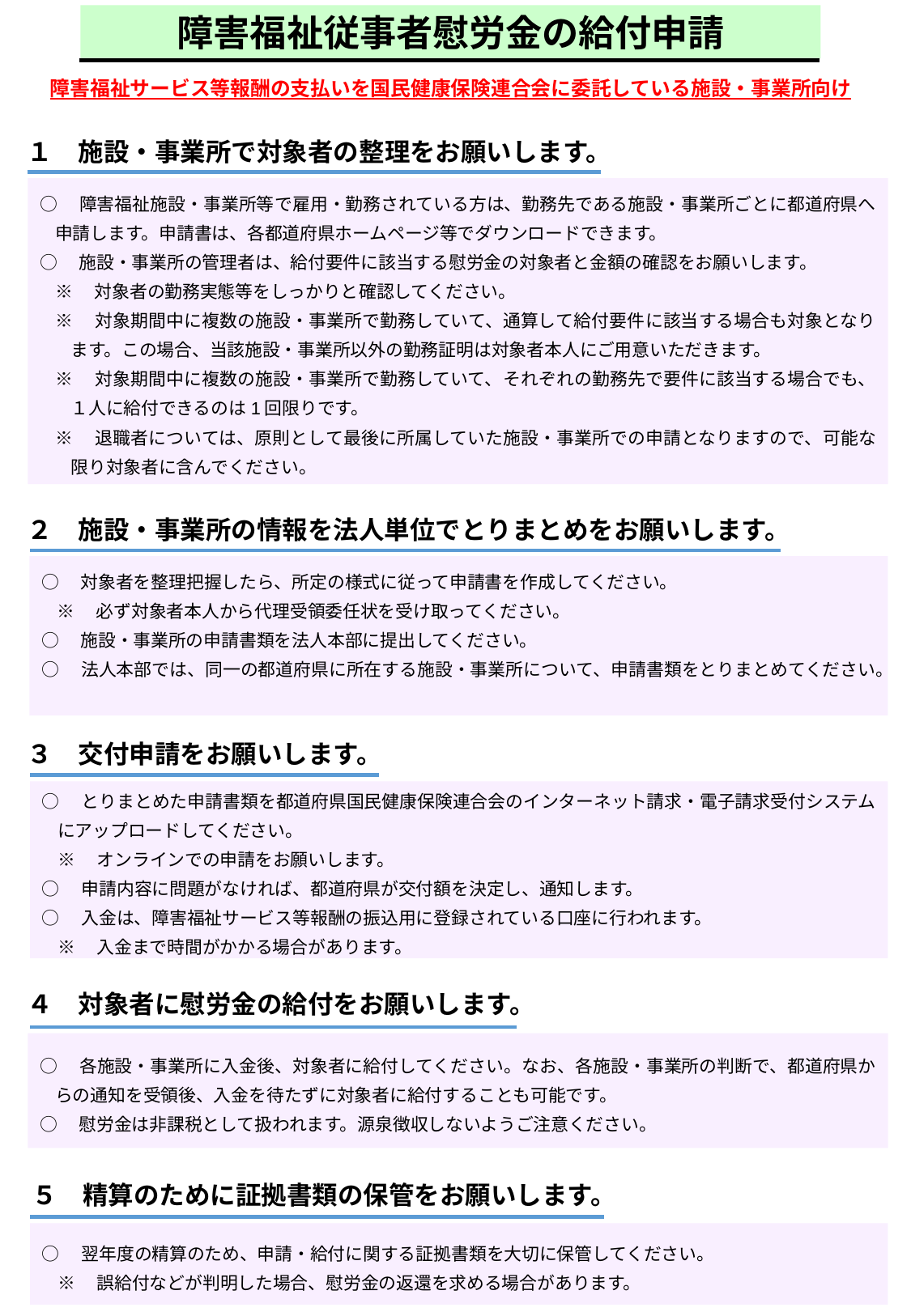

障害福祉従事者慰労金の給付申請
障害福祉サービス等報酬の支払いを国民健康保険連合会に委託している施設・事業所向け
１　施設・事業所で対象者の整理をお願いします。
○　障害福祉施設・事業所等で雇用・勤務されている方は、勤務先である施設・事業所ごとに都道府県へ申請します。申請書は、各都道府県ホームページ等でダウンロードできます。
○　施設・事業所の管理者は、給付要件に該当する慰労金の対象者と金額の確認をお願いします。
※　対象者の勤務実態等をしっかりと確認してください。
※　対象期間中に複数の施設・事業所で勤務していて、通算して給付要件に該当する場合も対象となります。この場合、当該施設・事業所以外の勤務証明は対象者本人にご用意いただきます。
※　対象期間中に複数の施設・事業所で勤務していて、それぞれの勤務先で要件に該当する場合でも、１人に給付できるのは1回限りです。
※　退職者については、原則として最後に所属していた施設・事業所での申請となりますので、可能な限り対象者に含んでください。
２　施設・事業所の情報を法人単位でとりまとめをお願いします。
○　対象者を整理把握したら、所定の様式に従って申請書を作成してください。
※　必ず対象者本人から代理受領委任状を受け取ってください。
○　施設・事業所の申請書類を法人本部に提出してください。
○　法人本部では、同一の都道府県に所在する施設・事業所について、申請書類をとりまとめてください。
３　交付申請をお願いします。
○　とりまとめた申請書類を都道府県国民健康保険連合会のインターネット請求・電子請求受付システムにアップロードしてください。
※　オンラインでの申請をお願いします。
○　申請内容に問題がなければ、都道府県が交付額を決定し、通知します。
○　入金は、障害福祉サービス等報酬の振込用に登録されている口座に行われます。
※　入金まで時間がかかる場合があります。
４　対象者に慰労金の給付をお願いします。
○　各施設・事業所に入金後、対象者に給付してください。なお、各施設・事業所の判断で、都道府県からの通知を受領後、入金を待たずに対象者に給付することも可能です。
○　慰労金は非課税として扱われます。源泉徴収しないようご注意ください。
５　精算のために証拠書類の保管をお願いします。
○　翌年度の精算のため、申請・給付に関する証拠書類を大切に保管してください。
※　誤給付などが判明した場合、慰労金の返還を求める場合があります。